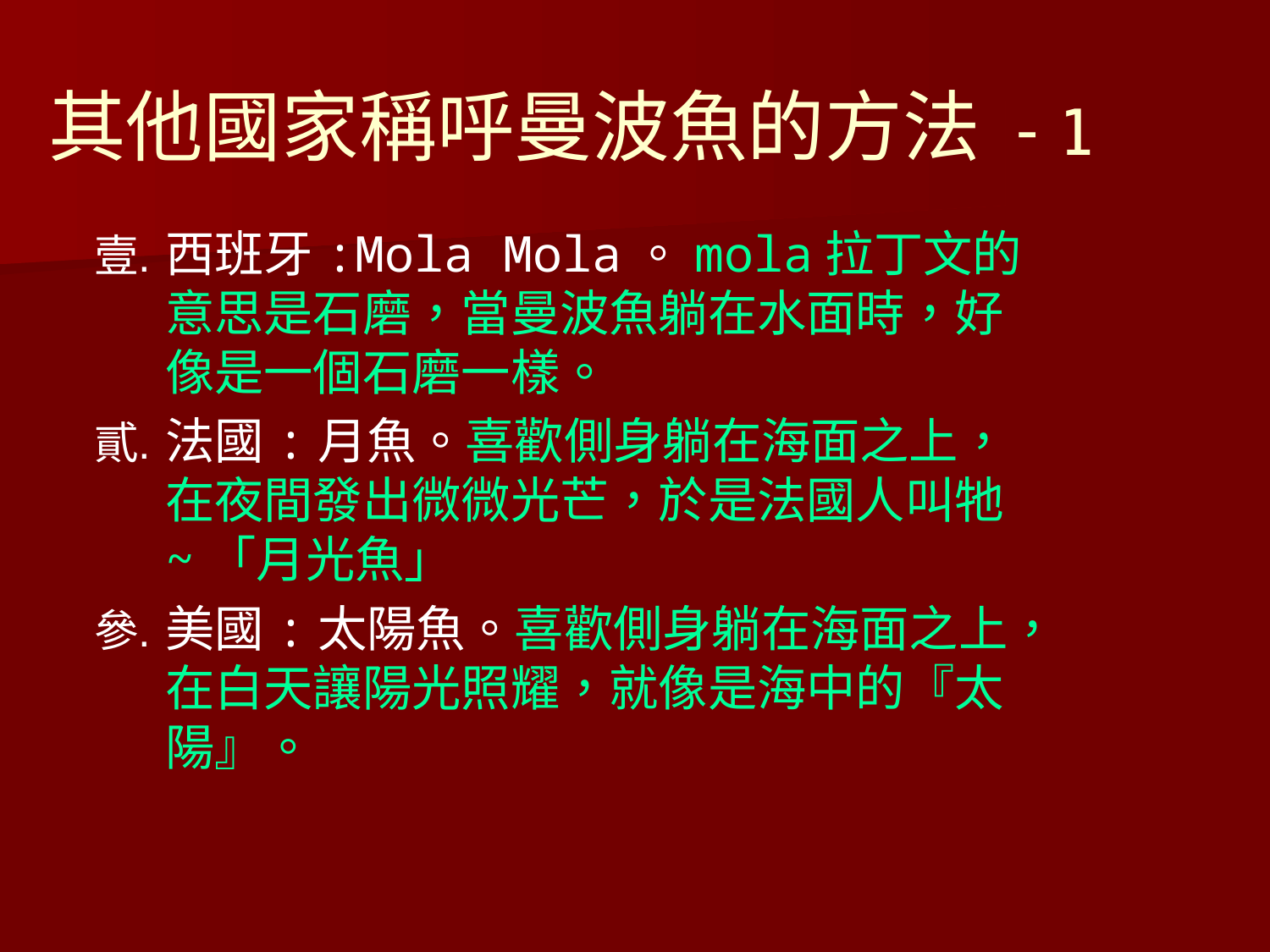

其他國家稱呼曼波魚的方法 - 1
西班牙:Mola Mola。mola拉丁文的意思是石磨，當曼波魚躺在水面時，好像是一個石磨一樣。
法國:月魚。喜歡側身躺在海面之上，在夜間發出微微光芒，於是法國人叫牠 ~「月光魚」
美國:太陽魚。喜歡側身躺在海面之上，在白天讓陽光照耀，就像是海中的『太陽』。